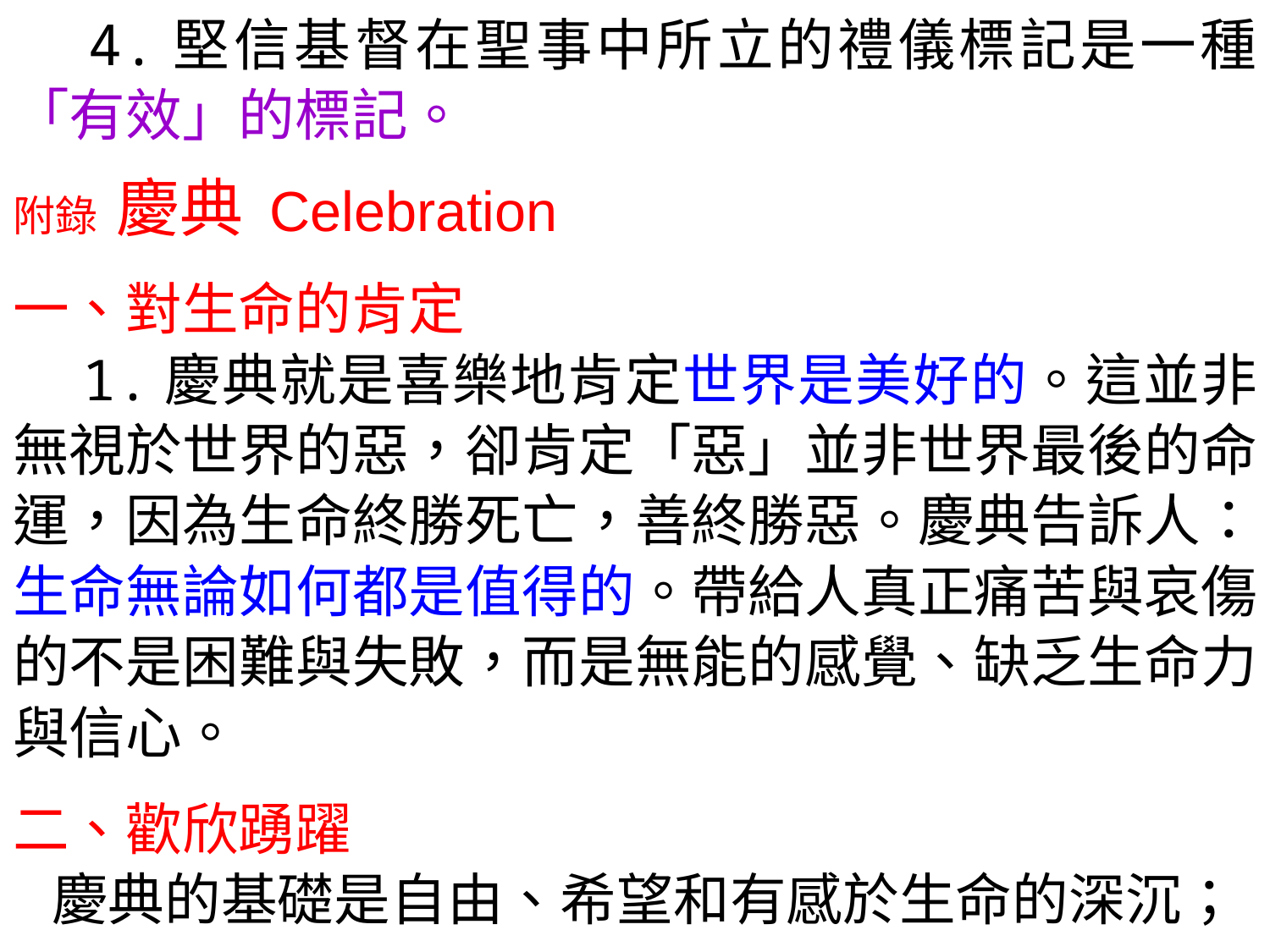

4.堅信基督在聖事中所立的禮儀標記是一種「有效」的標記。
附錄  慶典 Celebration
一、對生命的肯定
  1.慶典就是喜樂地肯定世界是美好的。這並非無視於世界的惡，卻肯定「惡」並非世界最後的命運，因為生命終勝死亡，善終勝惡。慶典告訴人：生命無論如何都是值得的。帶給人真正痛苦與哀傷的不是困難與失敗，而是無能的感覺、缺乏生命力與信心。
二、歡欣踴躍
  慶典的基礎是自由、希望和有感於生命的深沉；